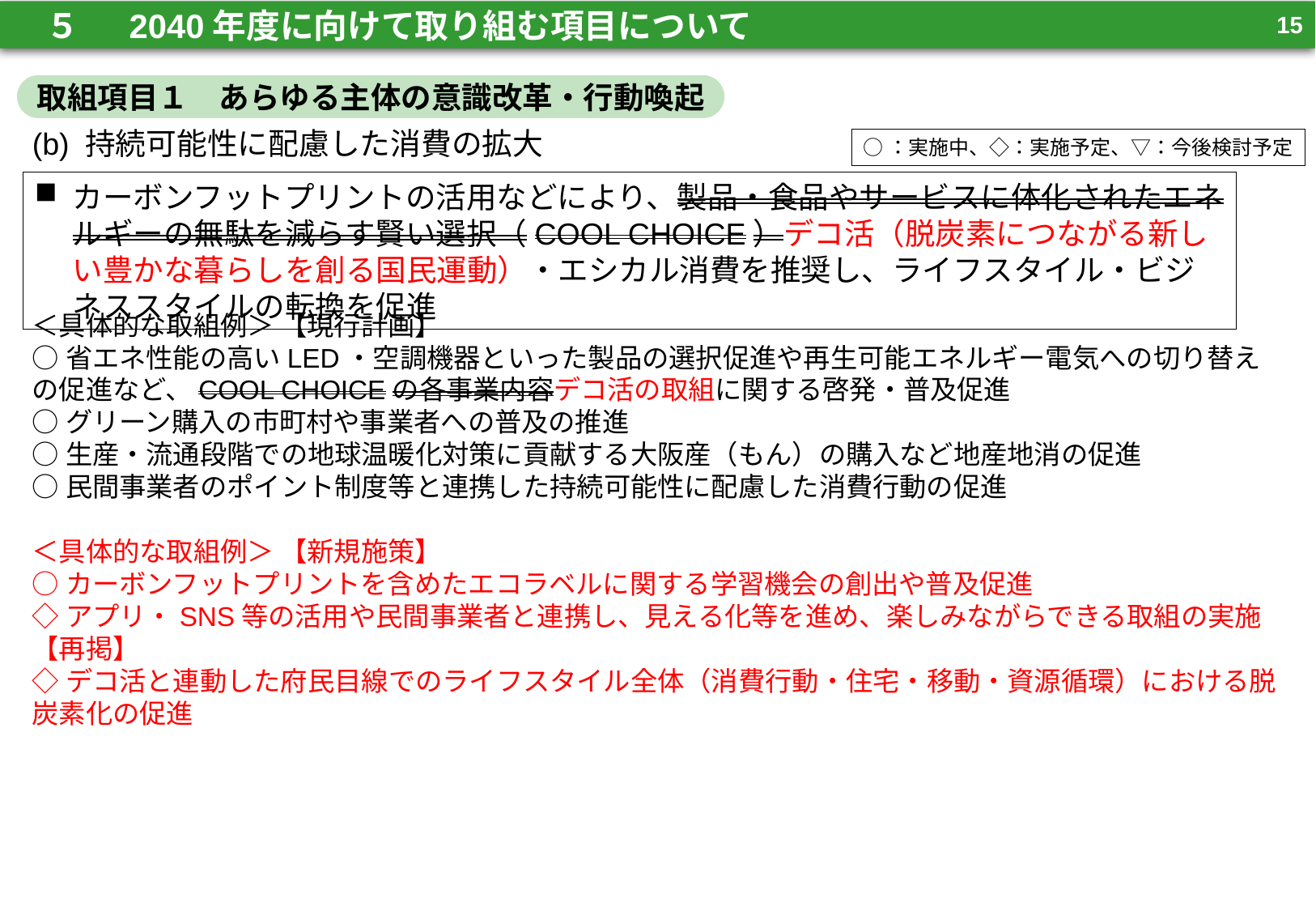

15
　５　 2040年度に向けて取り組む項目について
15
取組項目１　あらゆる主体の意識改革・行動喚起
(b) 持続可能性に配慮した消費の拡大
○：実施中、◇：実施予定、▽：今後検討予定
カーボンフットプリントの活用などにより、製品・食品やサービスに体化されたエネルギーの無駄を減らす賢い選択（COOL CHOICE）デコ活（脱炭素につながる新しい豊かな暮らしを創る国民運動）・エシカル消費を推奨し、ライフスタイル・ビジネススタイルの転換を促進
＜具体的な取組例＞ 【現行計画】
○省エネ性能の高いLED・空調機器といった製品の選択促進や再生可能エネルギー電気への切り替えの促進など、COOL CHOICEの各事業内容デコ活の取組に関する啓発・普及促進
○グリーン購入の市町村や事業者への普及の推進
○生産・流通段階での地球温暖化対策に貢献する大阪産（もん）の購入など地産地消の促進
○民間事業者のポイント制度等と連携した持続可能性に配慮した消費行動の促進

＜具体的な取組例＞ 【新規施策】
○カーボンフットプリントを含めたエコラベルに関する学習機会の創出や普及促進
◇アプリ・SNS等の活用や民間事業者と連携し、見える化等を進め、楽しみながらできる取組の実施【再掲】
◇デコ活と連動した府民目線でのライフスタイル全体（消費行動・住宅・移動・資源循環）における脱炭素化の促進